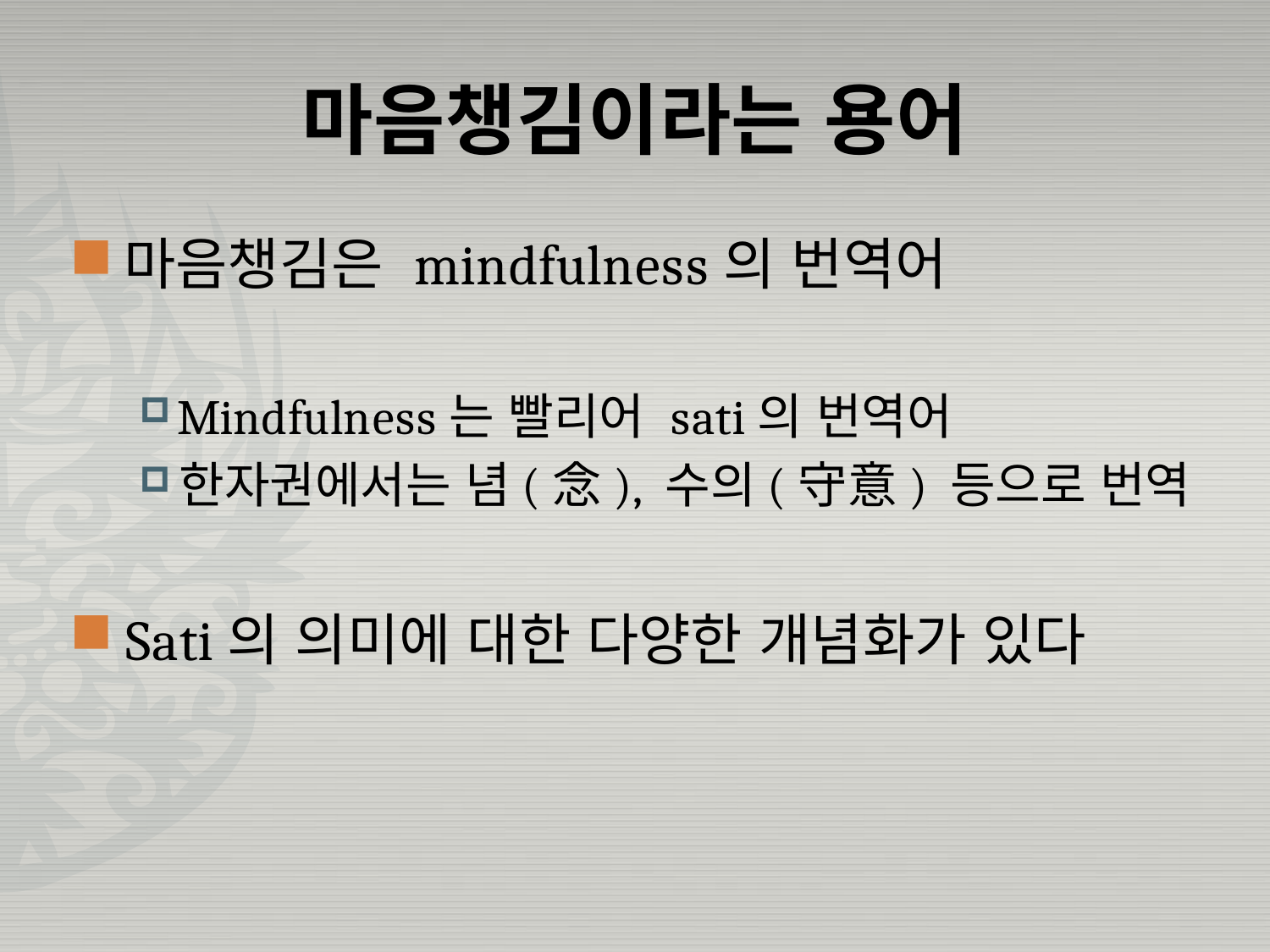

# 마음챙김이라는 용어
마음챙김은 mindfulness의 번역어

Mindfulness는 빨리어 sati의 번역어
한자권에서는 념(念), 수의(守意) 등으로 번역

Sati의 의미에 대한 다양한 개념화가 있다